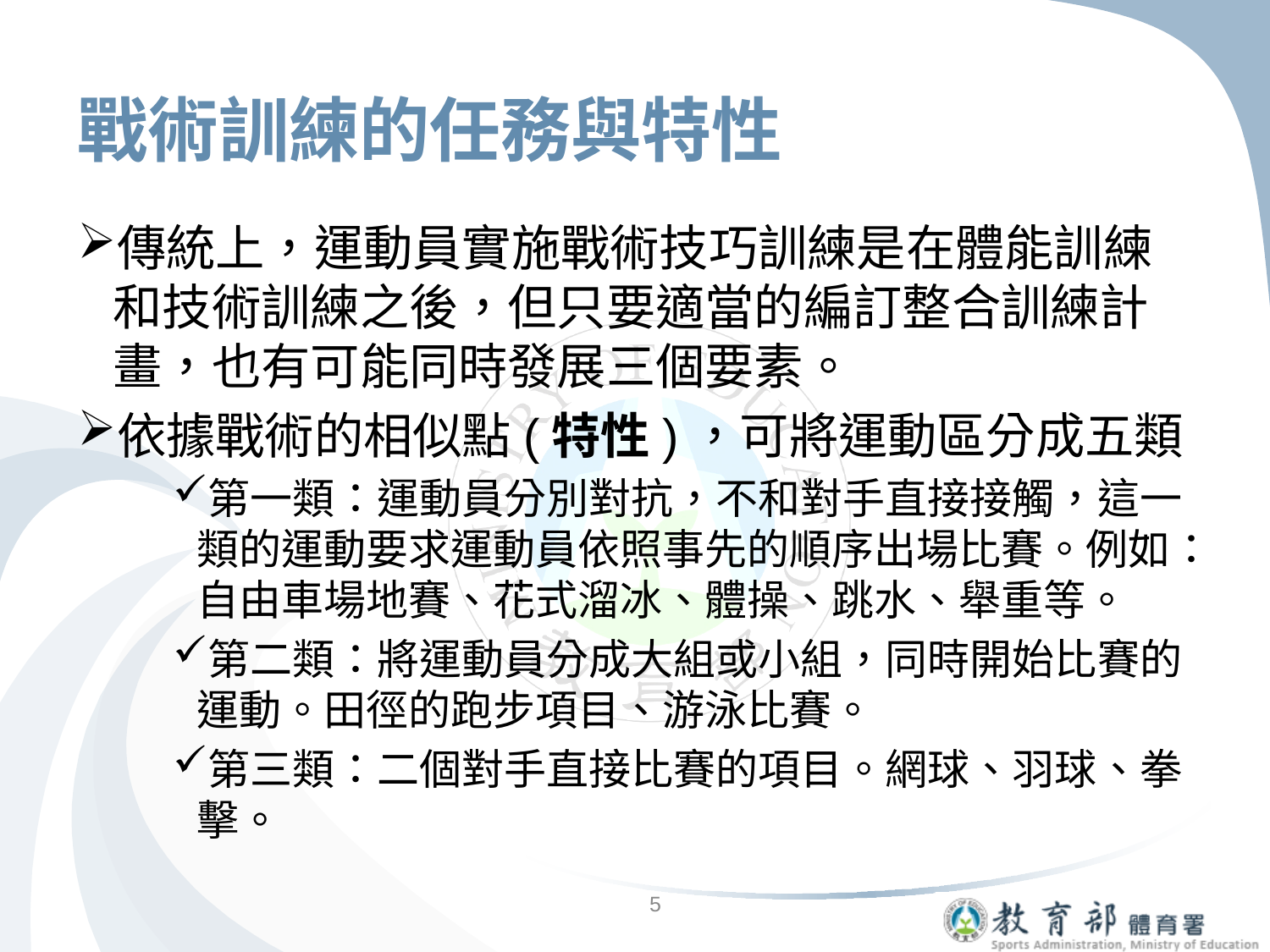

# 戰術訓練的任務與特性
傳統上，運動員實施戰術技巧訓練是在體能訓練和技術訓練之後，但只要適當的編訂整合訓練計畫，也有可能同時發展三個要素。
依據戰術的相似點(特性)，可將運動區分成五類
第一類：運動員分別對抗，不和對手直接接觸，這一類的運動要求運動員依照事先的順序出場比賽。例如：自由車場地賽、花式溜冰、體操、跳水、舉重等。
第二類：將運動員分成大組或小組，同時開始比賽的運動。田徑的跑步項目、游泳比賽。
第三類：二個對手直接比賽的項目。網球、羽球、拳擊。
5